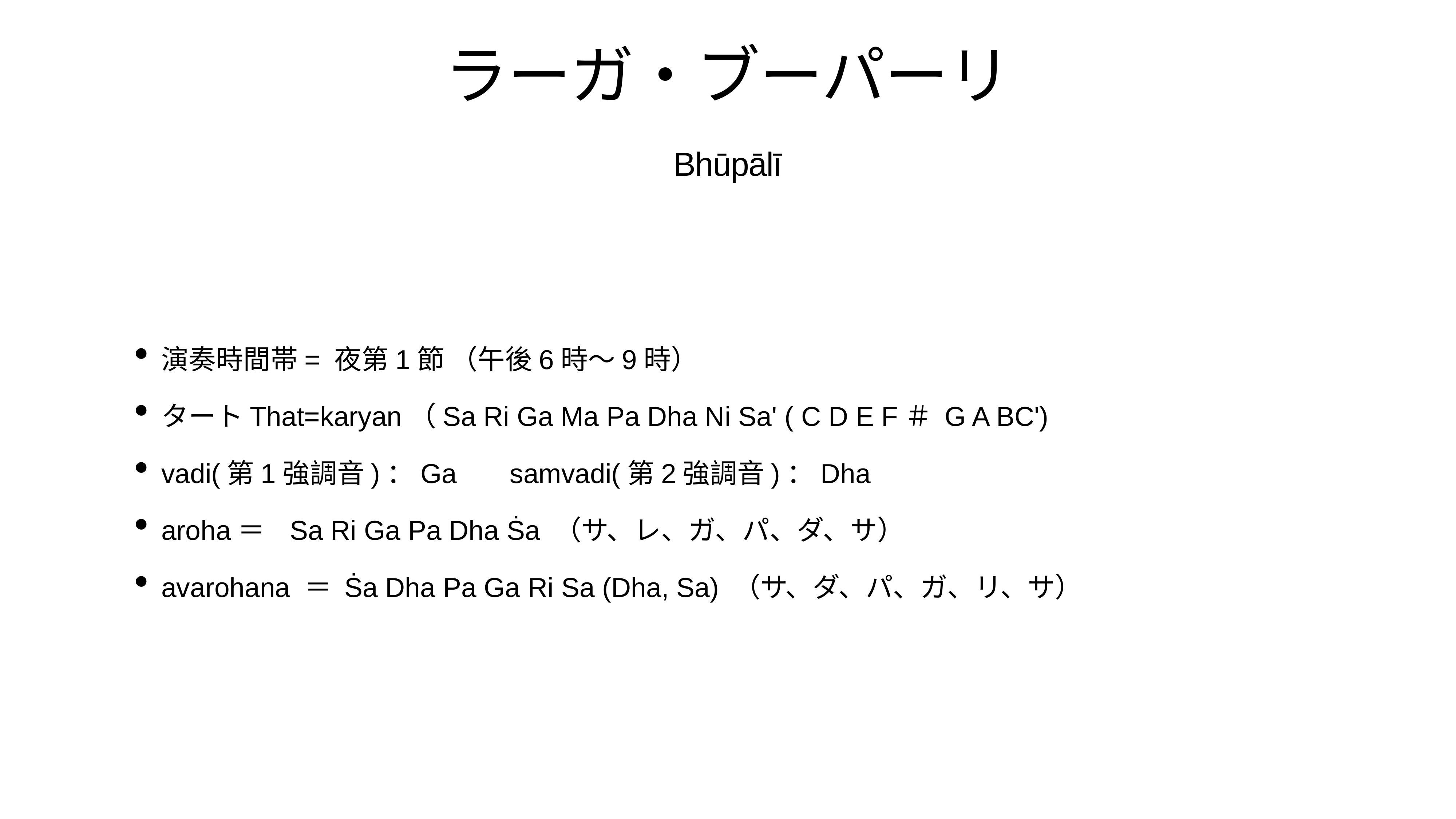

# ラーガ・ブーパーリ
Bhūpālī
演奏時間帯= 夜第1節 （午後6時〜9時）
タートThat=karyan（Sa Ri Ga Ma Pa Dha Ni Sa' ( C D E F＃ G A BC')
vadi(第1強調音)：Ga       samvadi(第2強調音)：Dha
aroha＝   Sa Ri Ga Pa Dha Ṡa （サ、レ、ガ、パ、ダ、サ）
avarohana ＝ Ṡa Dha Pa Ga Ri Sa (Dha, Sa) （サ、ダ、パ、ガ、リ、サ）